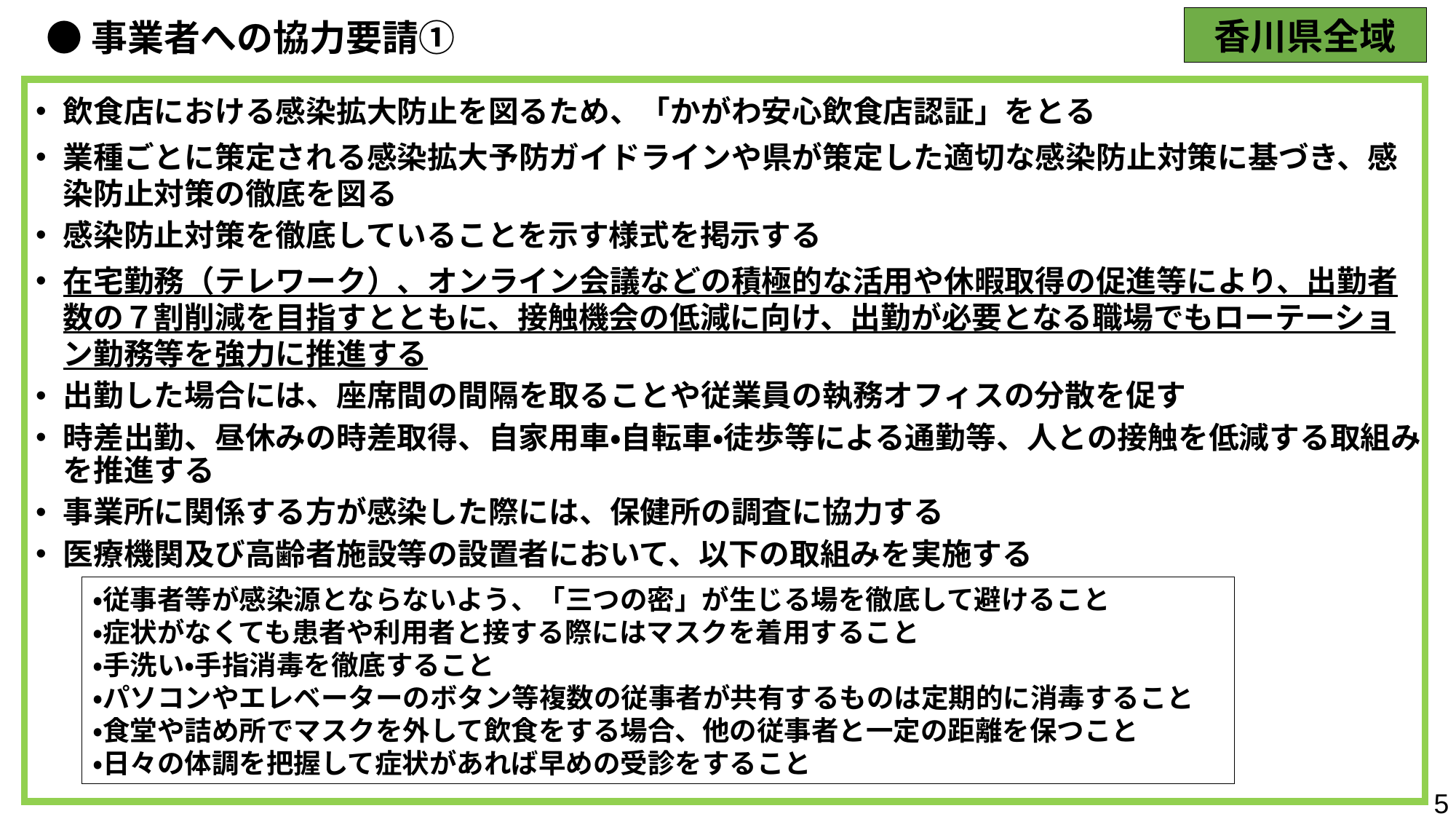

香川県全域
# ●事業者への協力要請①

飲食店における感染拡大防止を図るため、「かがわ安心飲食店認証」をとる
業種ごとに策定される感染拡大予防ガイドラインや県が策定した適切な感染防止対策に基づき、感染防止対策の徹底を図る
感染防止対策を徹底していることを示す様式を掲示する
在宅勤務（テレワーク）、オンライン会議などの積極的な活用や休暇取得の促進等により、出勤者数の７割削減を目指すとともに、接触機会の低減に向け、出勤が必要となる職場でもローテーション勤務等を強力に推進する
出勤した場合には、座席間の間隔を取ることや従業員の執務オフィスの分散を促す
時差出勤、昼休みの時差取得、自家用車・自転車・徒歩等による通勤等、人との接触を低減する取組みを推進する
事業所に関係する方が感染した際には、保健所の調査に協力する
医療機関及び高齢者施設等の設置者において、以下の取組みを実施する

・従事者等が感染源とならないよう、「三つの密」が生じる場を徹底して避けること
・症状がなくても患者や利用者と接する際にはマスクを着用すること
・手洗い・手指消毒を徹底すること
・パソコンやエレベーターのボタン等複数の従事者が共有するものは定期的に消毒すること
・食堂や詰め所でマスクを外して飲食をする場合、他の従事者と一定の距離を保つこと
・日々の体調を把握して症状があれば早めの受診をすること
5